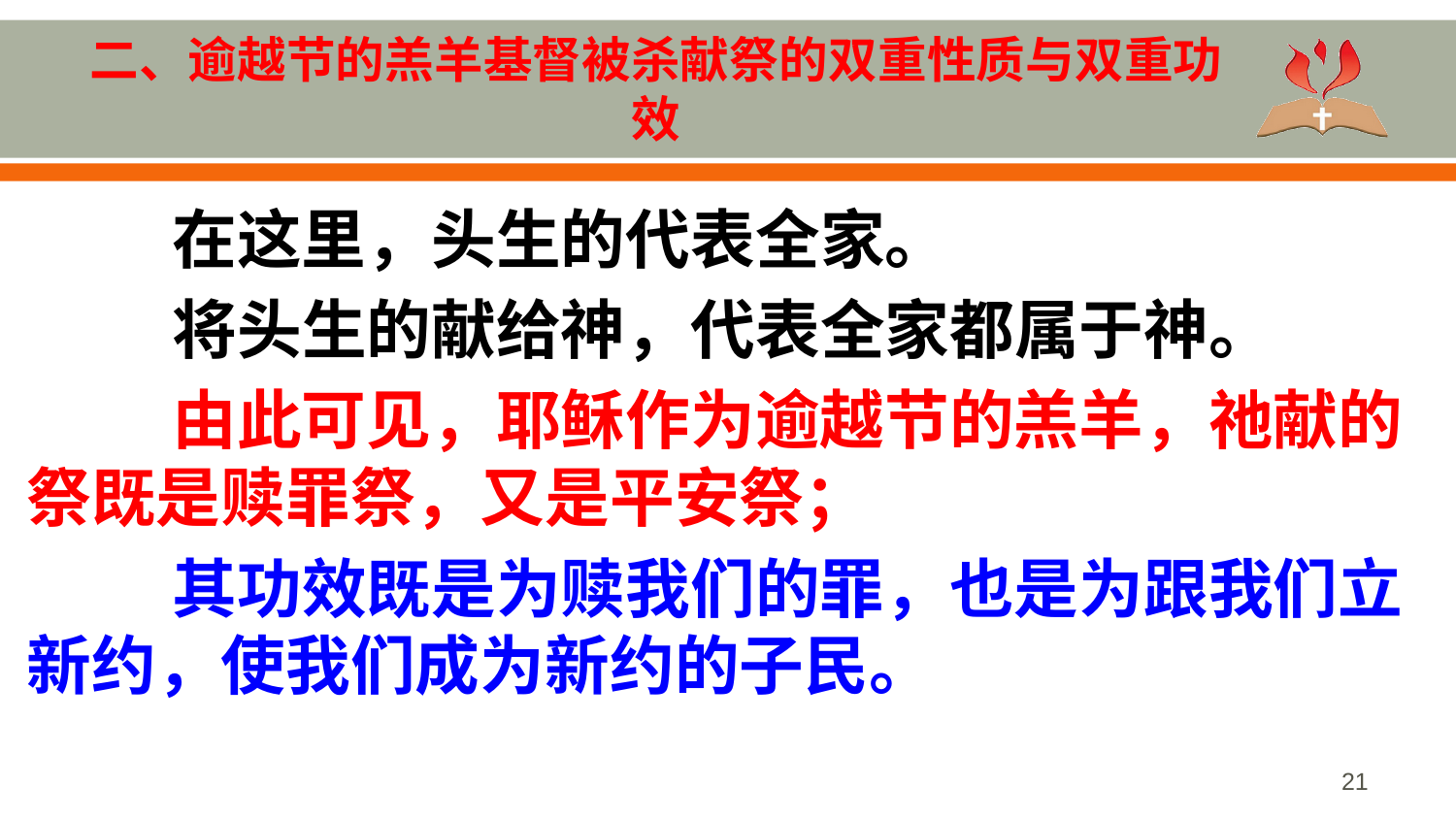

# 二、逾越节的羔羊基督被杀献祭的双重性质与双重功效
	在这里，头生的代表全家。
	将头生的献给神，代表全家都属于神。
	由此可见，耶稣作为逾越节的羔羊，祂献的祭既是赎罪祭，又是平安祭；
	其功效既是为赎我们的罪，也是为跟我们立新约，使我们成为新约的子民。
21